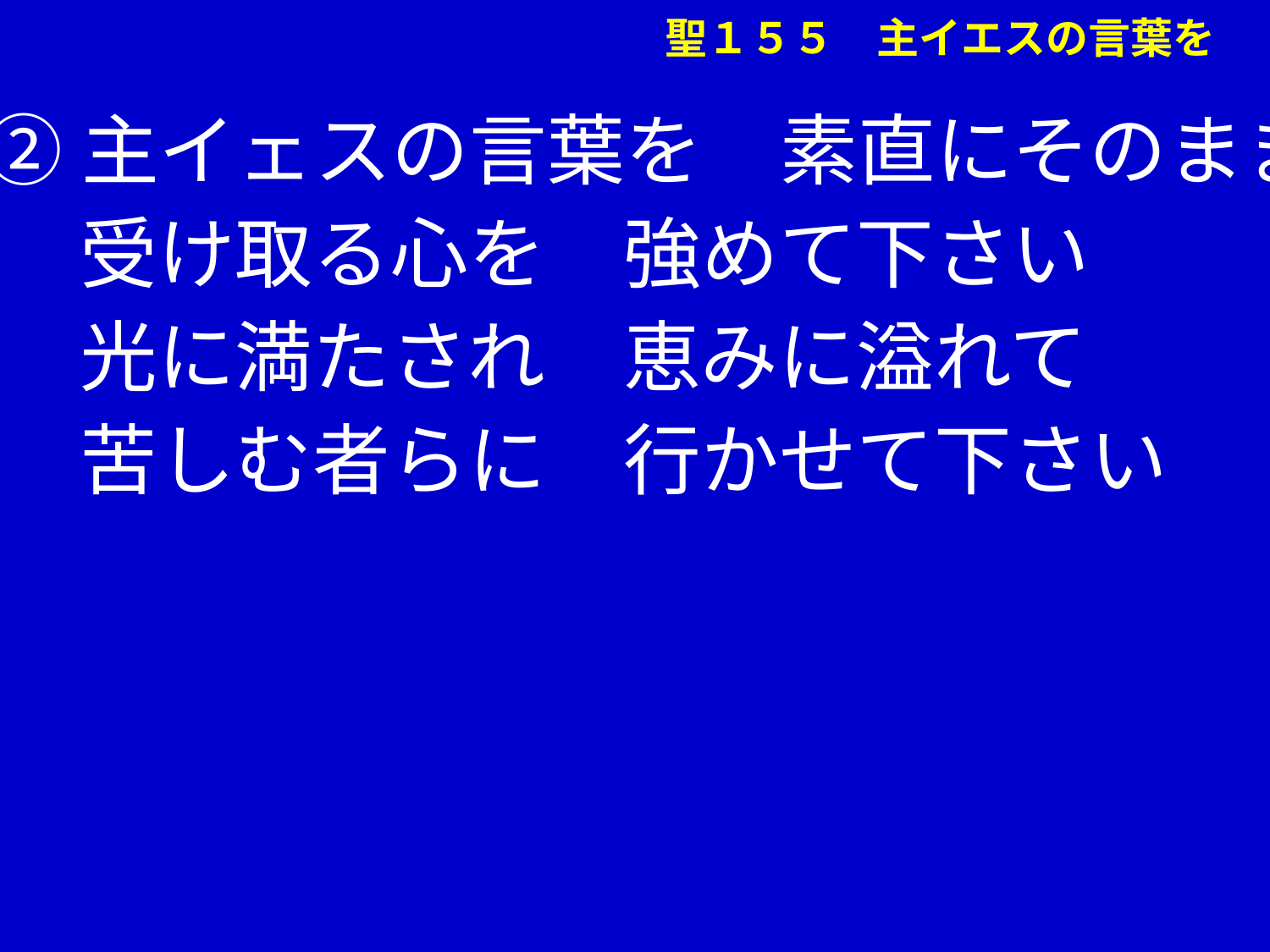

②主イェスの言葉を　素直にそのまま
　 受け取る心を　強めて下さい
　 光に満たされ　恵みに溢れて
　 苦しむ者らに　行かせて下さい

聖１５５　主イエスの言葉を